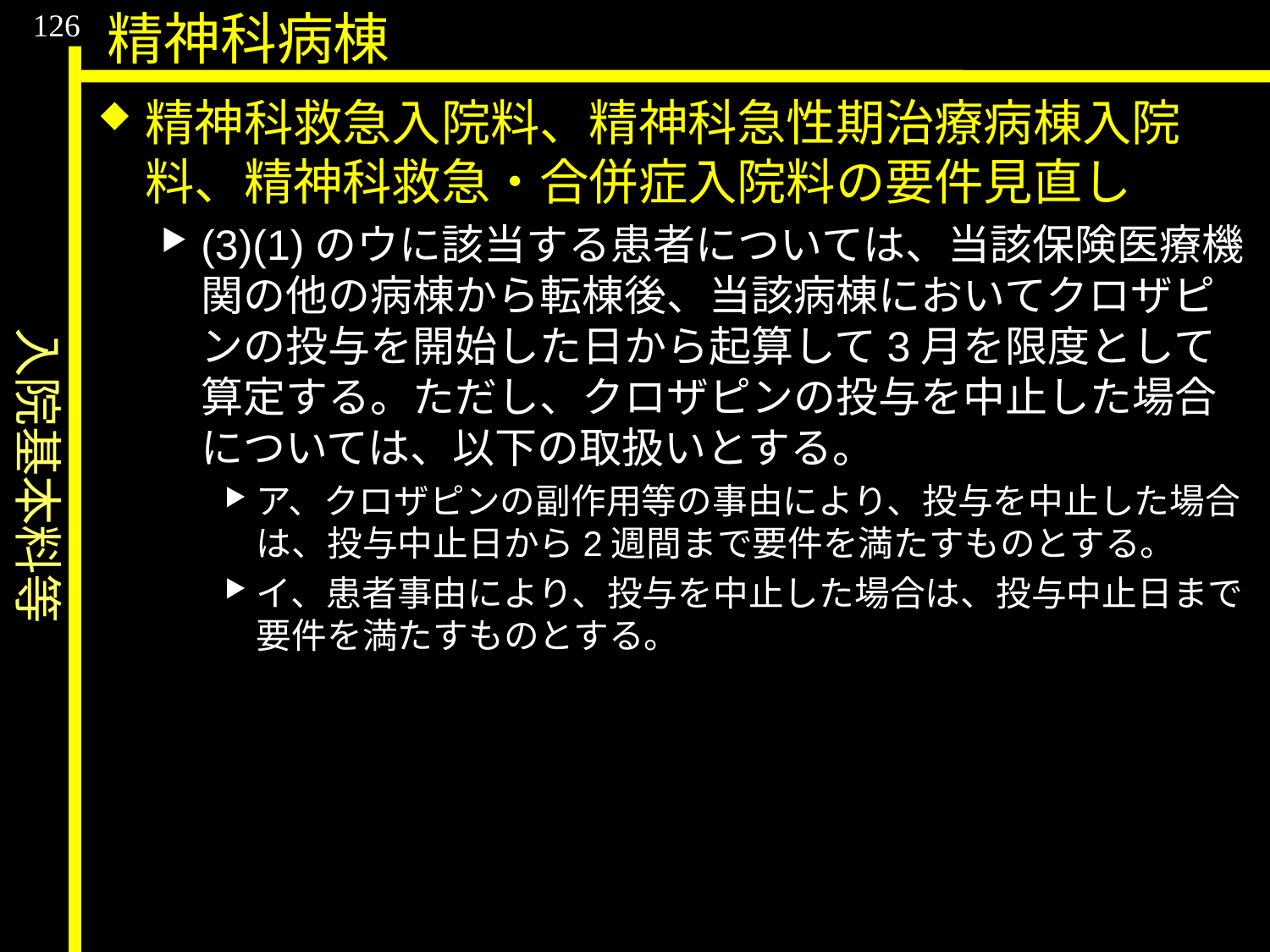

入院基本料等
126
精神科病棟

精神科救急入院料、精神科急性期治療病棟入院料、精神科救急・合併症入院料の要件見直し
(3)(1)のウに該当する患者については、当該保険医療機関の他の病棟から転棟後、当該病棟においてクロザピンの投与を開始した日から起算して3月を限度として算定する。ただし、クロザピンの投与を中止した場合については、以下の取扱いとする。
ア、クロザピンの副作用等の事由により、投与を中止した場合は、投与中止日から2週間まで要件を満たすものとする。
イ、患者事由により、投与を中止した場合は、投与中止日まで要件を満たすものとする。